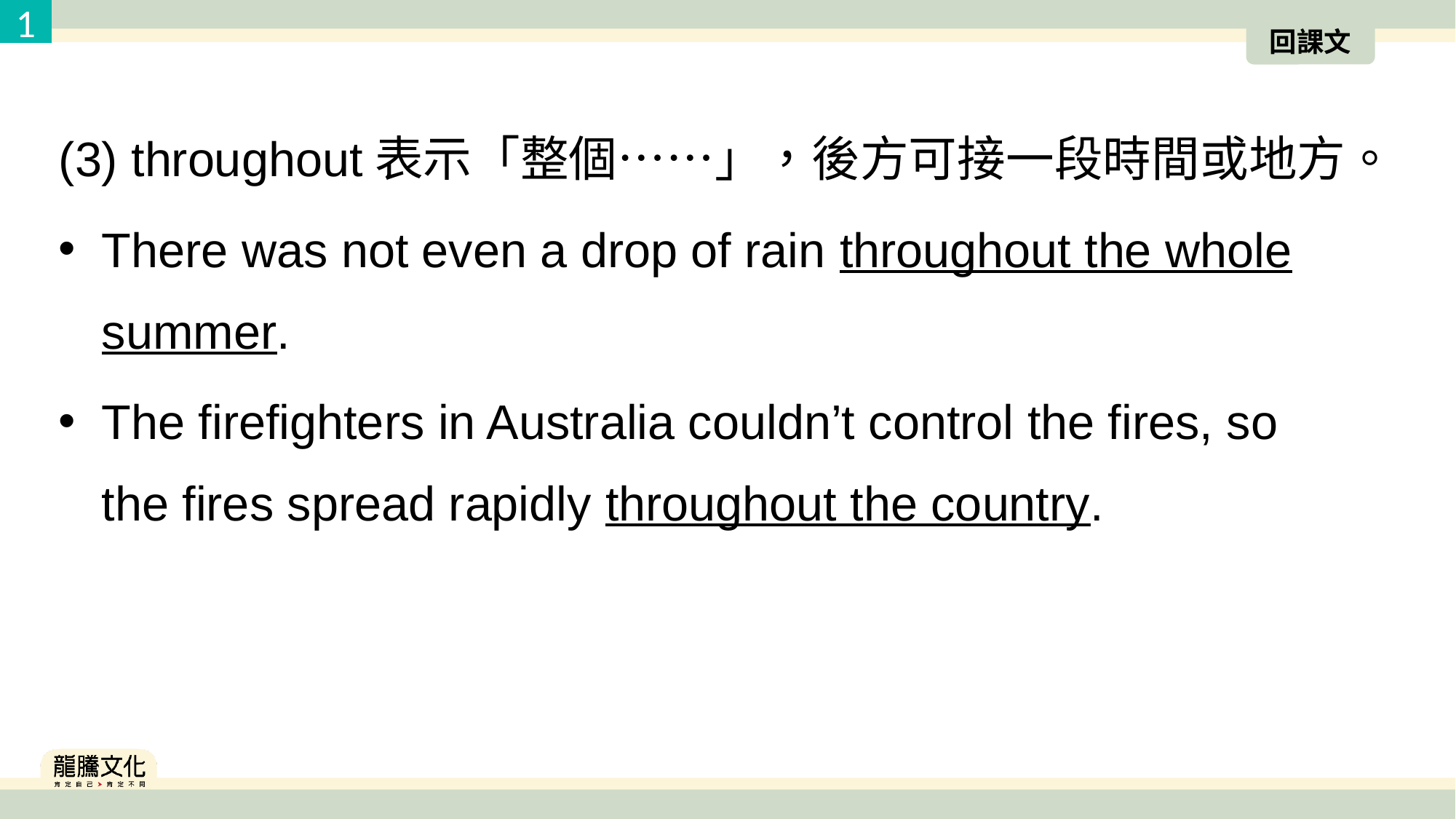

1
回課文
(3) throughout表示「整個⋯⋯」，後方可接一段時間或地方。
There was not even a drop of rain throughout the whole summer.
The firefighters in Australia couldn’t control the fires, so the fires spread rapidly throughout the country.